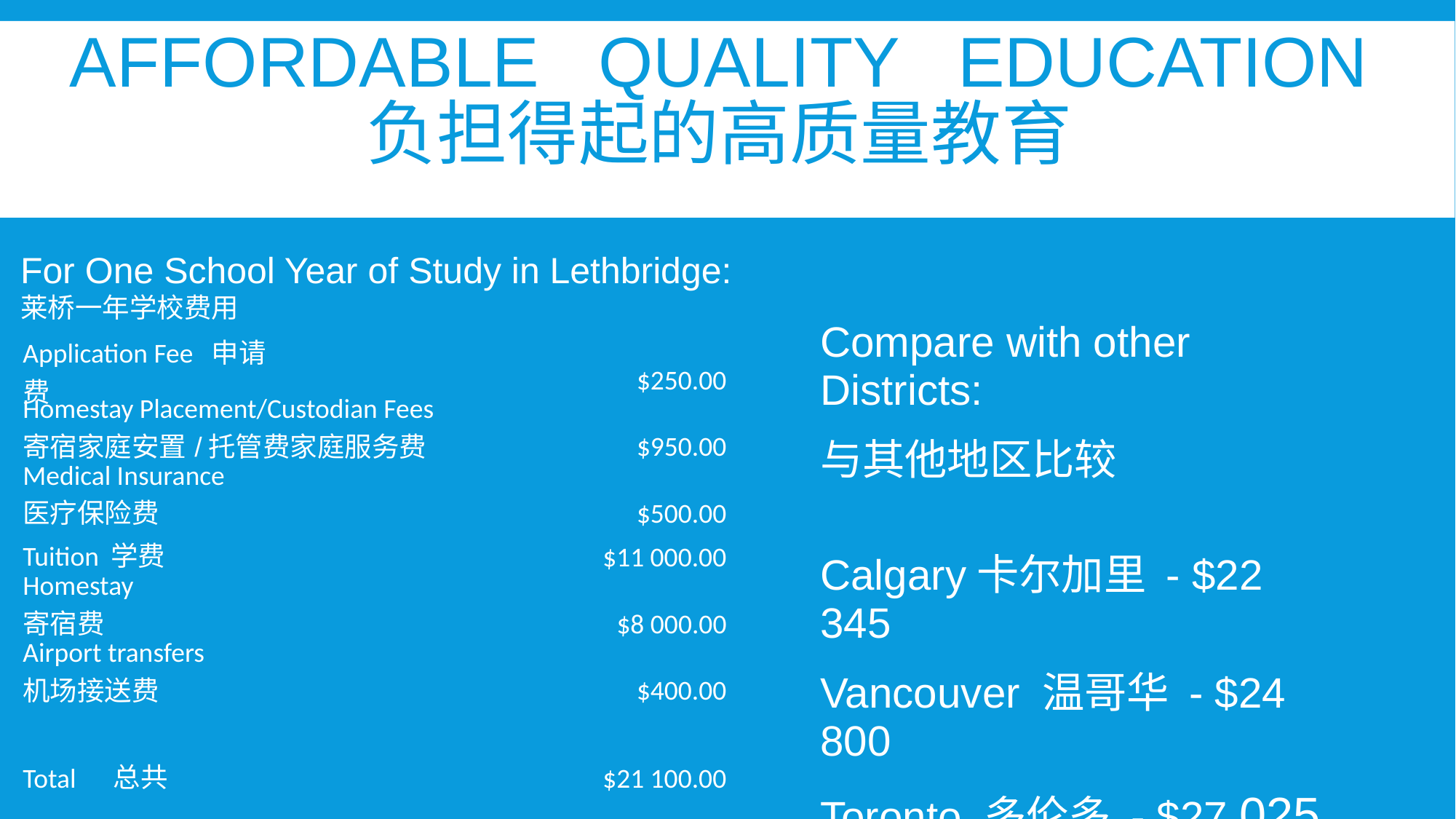

# Affordable   quality   education 负担得起的高质量教育
For One School Year of Study in Lethbridge:
莱桥一年学校费用
Compare with other Districts:
与其他地区比较

Calgary卡尔加里 - $22 345
Vancouver 温哥华 - $24 800
Toronto 多伦多 - $27 025
| Application Fee 申请费 |  |  |  | $250.00 |
| --- | --- | --- | --- | --- |
| Homestay Placement/Custodian Fees 寄宿家庭安置/托管费家庭服务费 |  |  |  | $950.00 |
| Medical Insurance 医疗保险费 |  |  |  | $500.00 |
| Tuition 学费 |  |  |  | $11 000.00 |
| Homestay 寄宿费 |  |  |  | $8 000.00 |
| Airport transfers 机场接送费 |  |  |  | $400.00 |
|  |  |  |  |  |
| Total | 总共 |  |  | $21 100.00 |